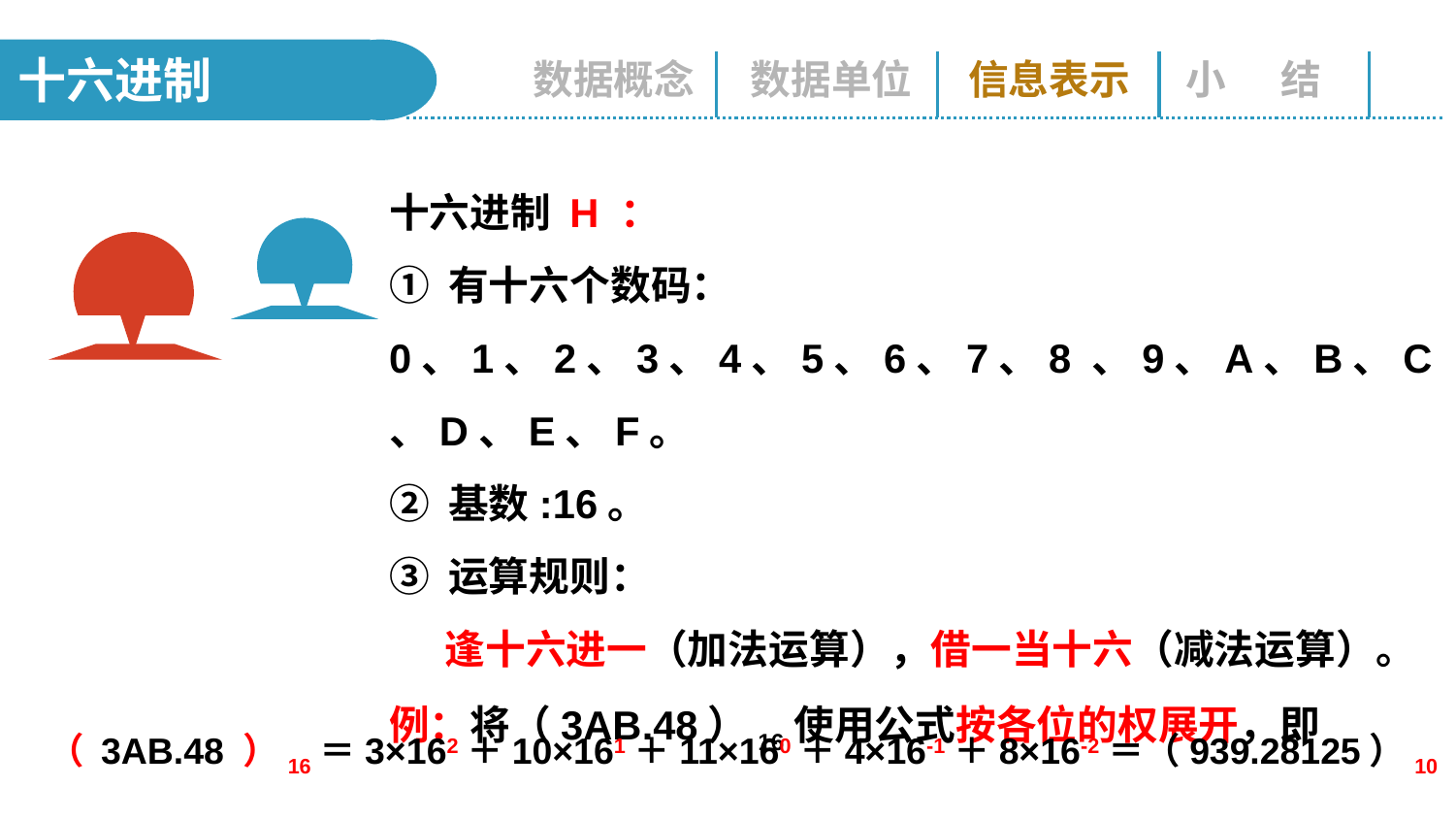

十六进制
数据概念
数据单位
信息表示
小      结
十六进制 H ：
① 有十六个数码： 0、1、2、3、4、5、6、7、8 、9、A、B、C、D、E、F。
② 基数:16。
③ 运算规则：
     逢十六进一（加法运算），借一当十六（减法运算）。
例：将（3AB.48）16使用公式按各位的权展开，即

（ 3AB.48 ）16＝3×162＋10×161＋11×160＋4×16-1＋8×16-2＝（939.28125）10